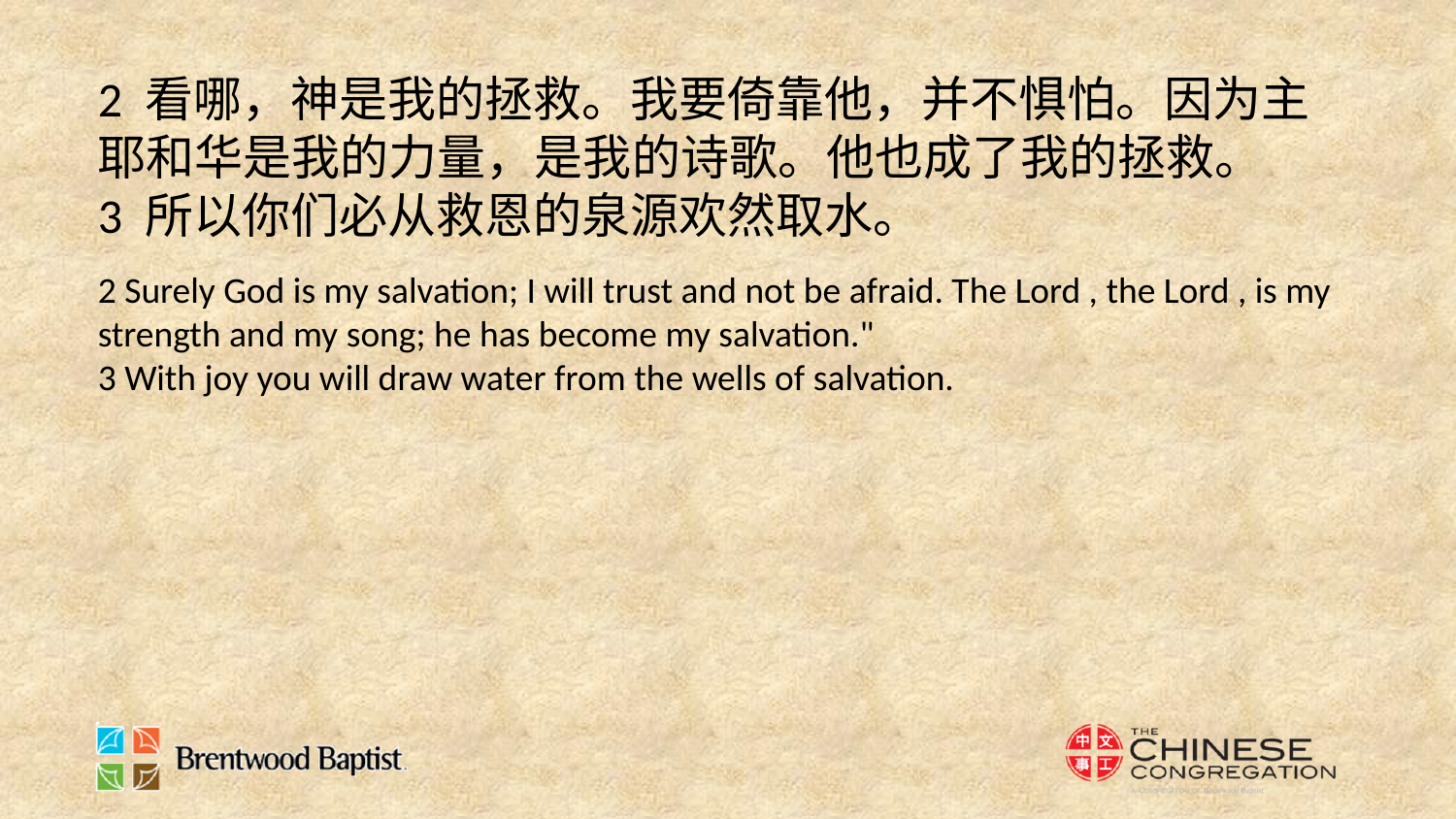

2 看哪，神是我的拯救。我要倚靠他，并不惧怕。因为主耶和华是我的力量，是我的诗歌。他也成了我的拯救。
3 所以你们必从救恩的泉源欢然取水。

2 Surely God is my salvation; I will trust and not be afraid. The Lord , the Lord , is my strength and my song; he has become my salvation."
3 With joy you will draw water from the wells of salvation.